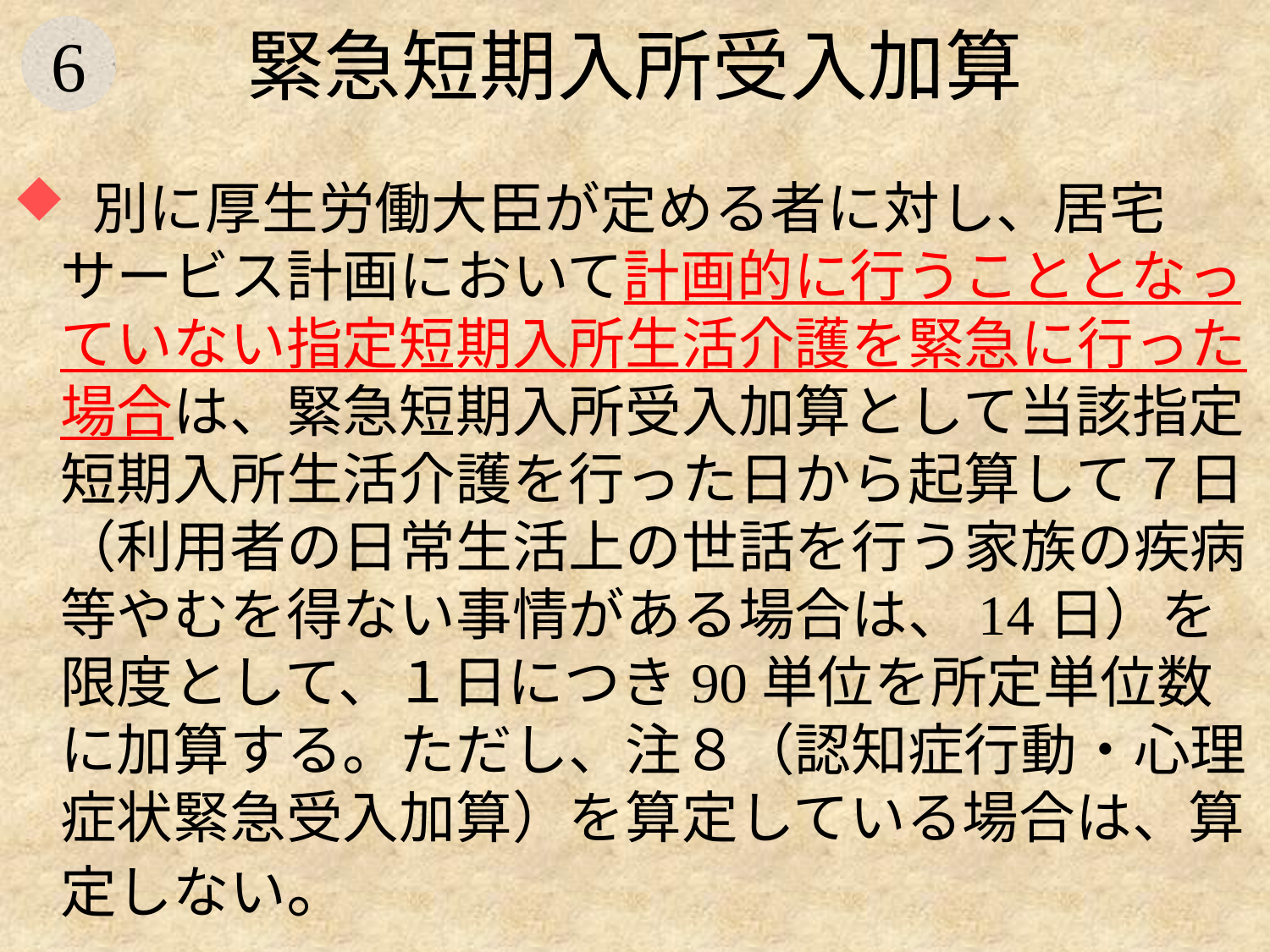

# 緊急短期入所受入加算
 別に厚生労働大臣が定める者に対し、居宅サービス計画において計画的に行うこととなっていない指定短期入所生活介護を緊急に行った場合は、緊急短期入所受入加算として当該指定短期入所生活介護を行った日から起算して７日（利用者の日常生活上の世話を行う家族の疾病等やむを得ない事情がある場合は、14日）を限度として、１日につき90単位を所定単位数に加算する。ただし、注８（認知症行動・心理症状緊急受入加算）を算定している場合は、算定しない。